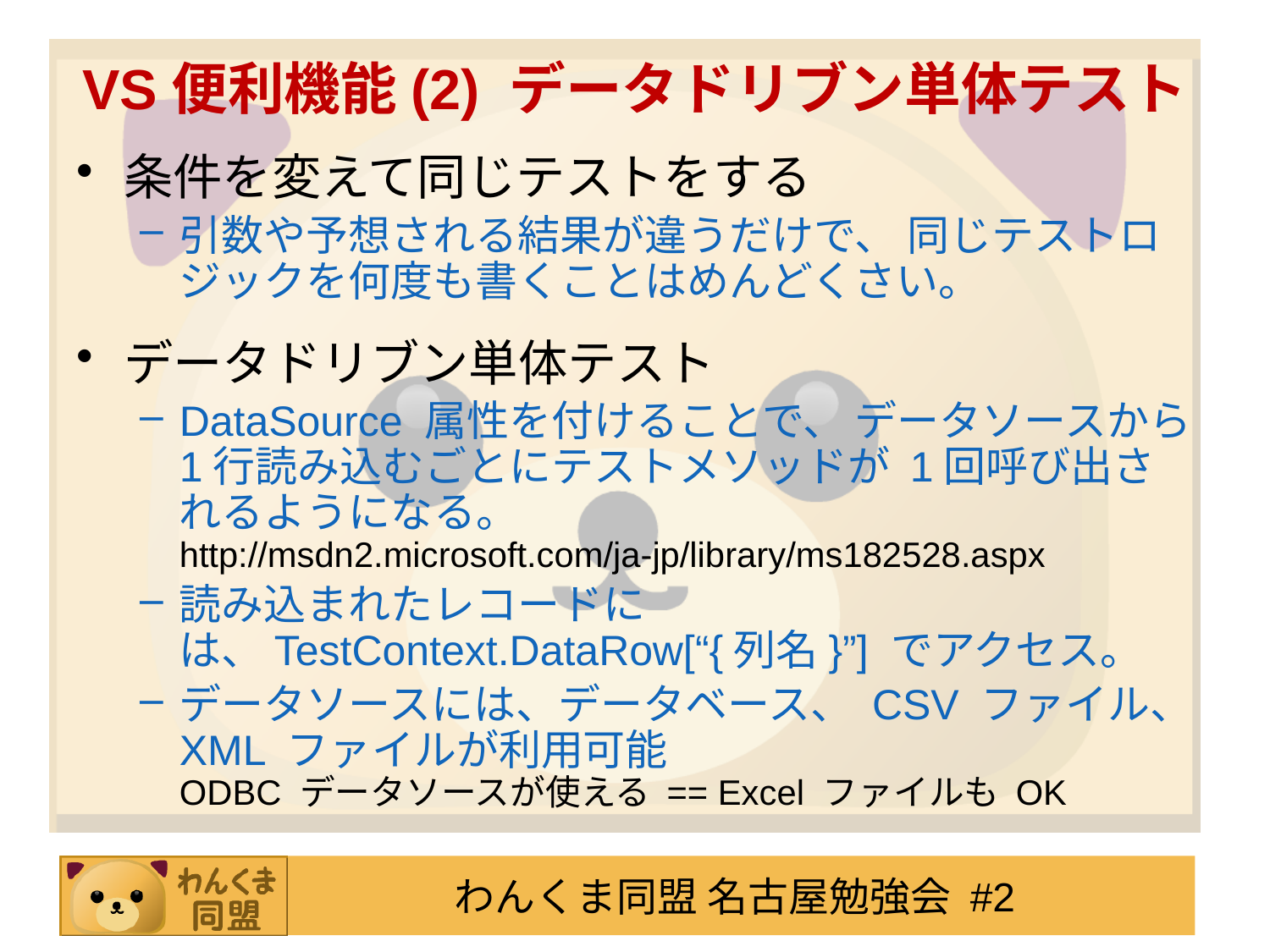

VS便利機能(2) データドリブン単体テスト
条件を変えて同じテストをする
引数や予想される結果が違うだけで、 同じテストロジックを何度も書くことはめんどくさい。
データドリブン単体テスト
DataSource 属性を付けることで、 データソースから 1行読み込むごとにテストメソッドが 1回呼び出されるようになる。
http://msdn2.microsoft.com/ja-jp/library/ms182528.aspx
読み込まれたレコードには、TestContext.DataRow[“{列名}”] でアクセス。
データソースには、データベース、 CSV ファイル、 XML ファイルが利用可能
ODBC データソースが使える == Excel ファイルも OK